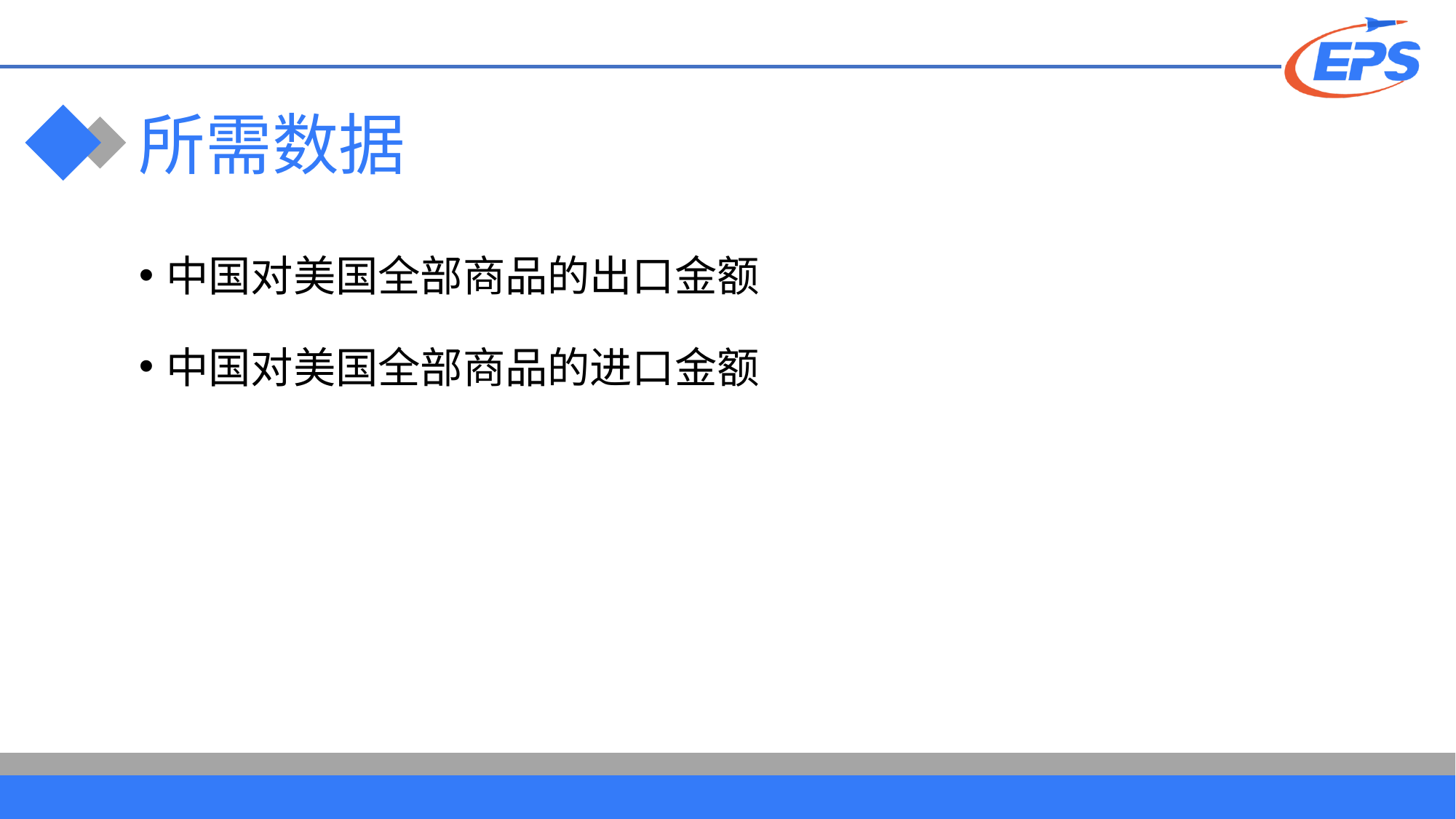

# 所需数据
中国对美国全部商品的出口金额
中国对美国全部商品的进口金额